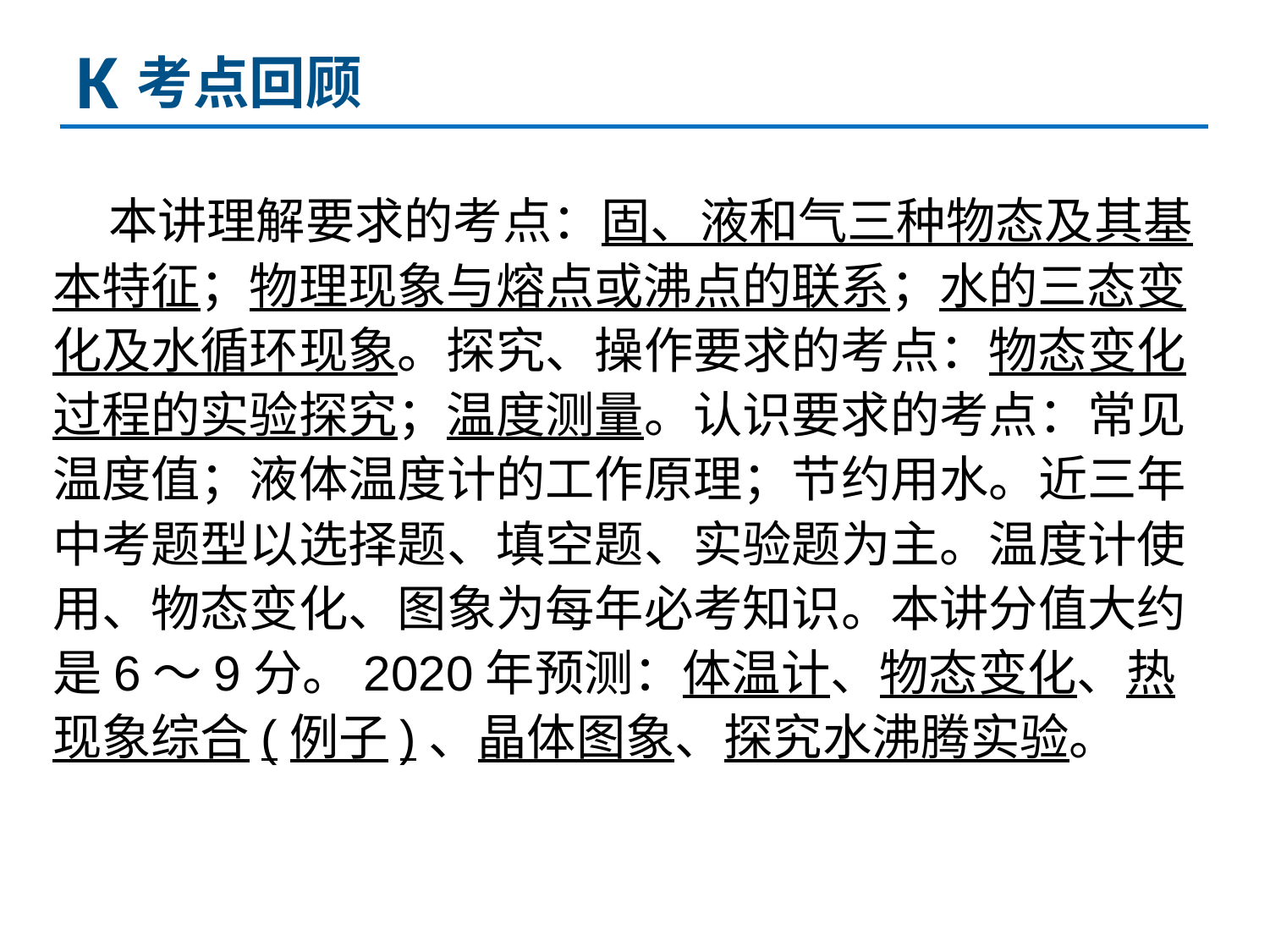

K
考点回顾
    本讲理解要求的考点：固、液和气三种物态及其基本特征；物理现象与熔点或沸点的联系；水的三态变化及水循环现象。探究、操作要求的考点：物态变化过程的实验探究；温度测量。认识要求的考点：常见温度值；液体温度计的工作原理；节约用水。近三年中考题型以选择题、填空题、实验题为主。温度计使用、物态变化、图象为每年必考知识。本讲分值大约是6～9分。2020年预测：体温计、物态变化、热现象综合(例子)、晶体图象、探究水沸腾实验。